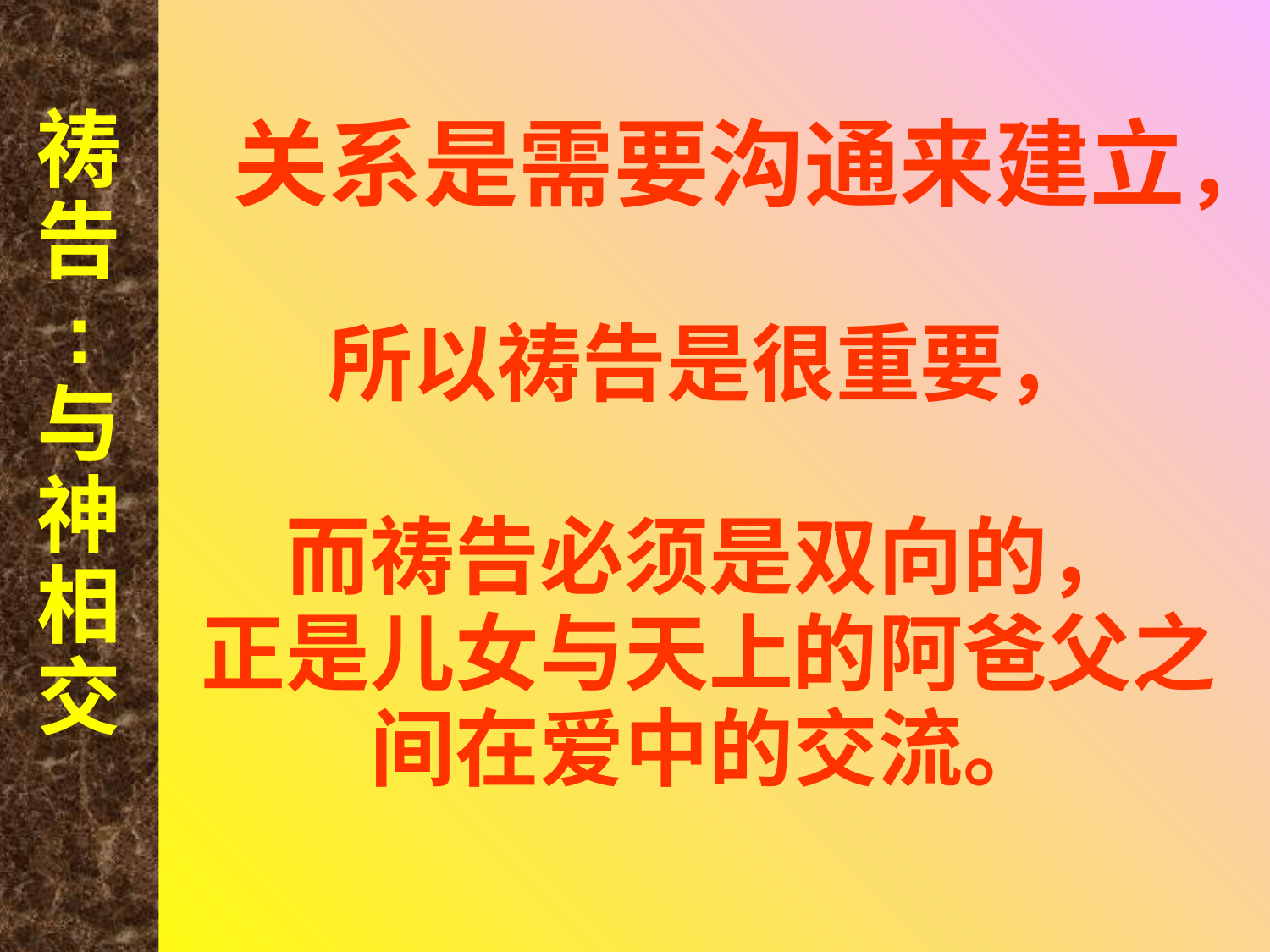

祷告
:
与神相交

# 关系是需要沟通来建立， 所以祷告是很重要， 而祷告必须是双向的， 正是儿女与天上的阿爸父之间在爱中的交流。